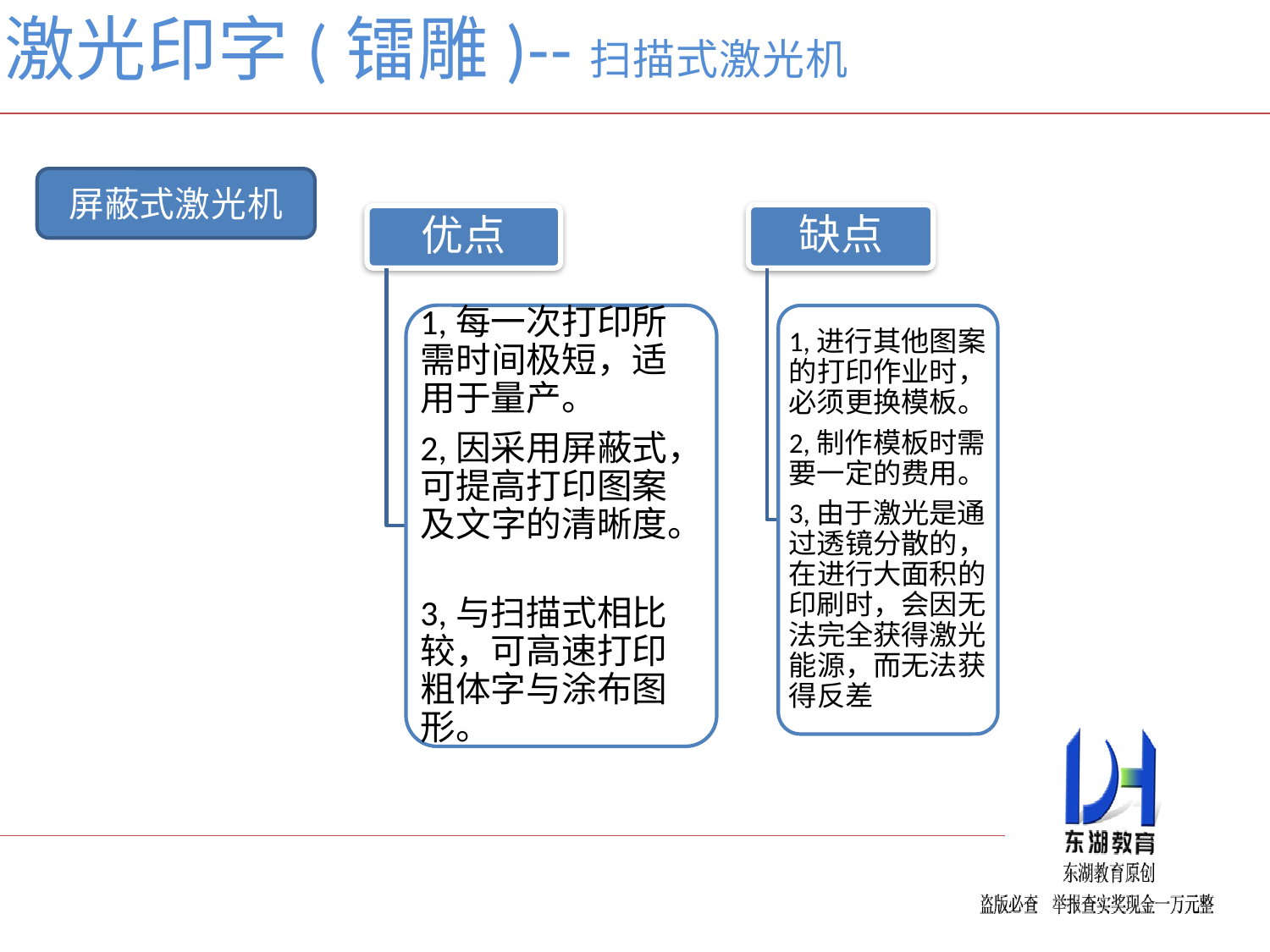

激光印字(镭雕)--扫描式激光机

优点
1,每一次打印所需时间极短，适用于量产。
2,因采用屏蔽式，可提高打印图案及文字的清晰度。
3,与扫描式相比较，可高速打印粗体字与涂布图形。
缺点
1,进行其他图案的打印作业时，必须更换模板。
2,制作模板时需要一定的费用。
3,由于激光是通过透镜分散的，在进行大面积的印刷时，会因无法完全获得激光能源，而无法获得反差
屏蔽式激光机